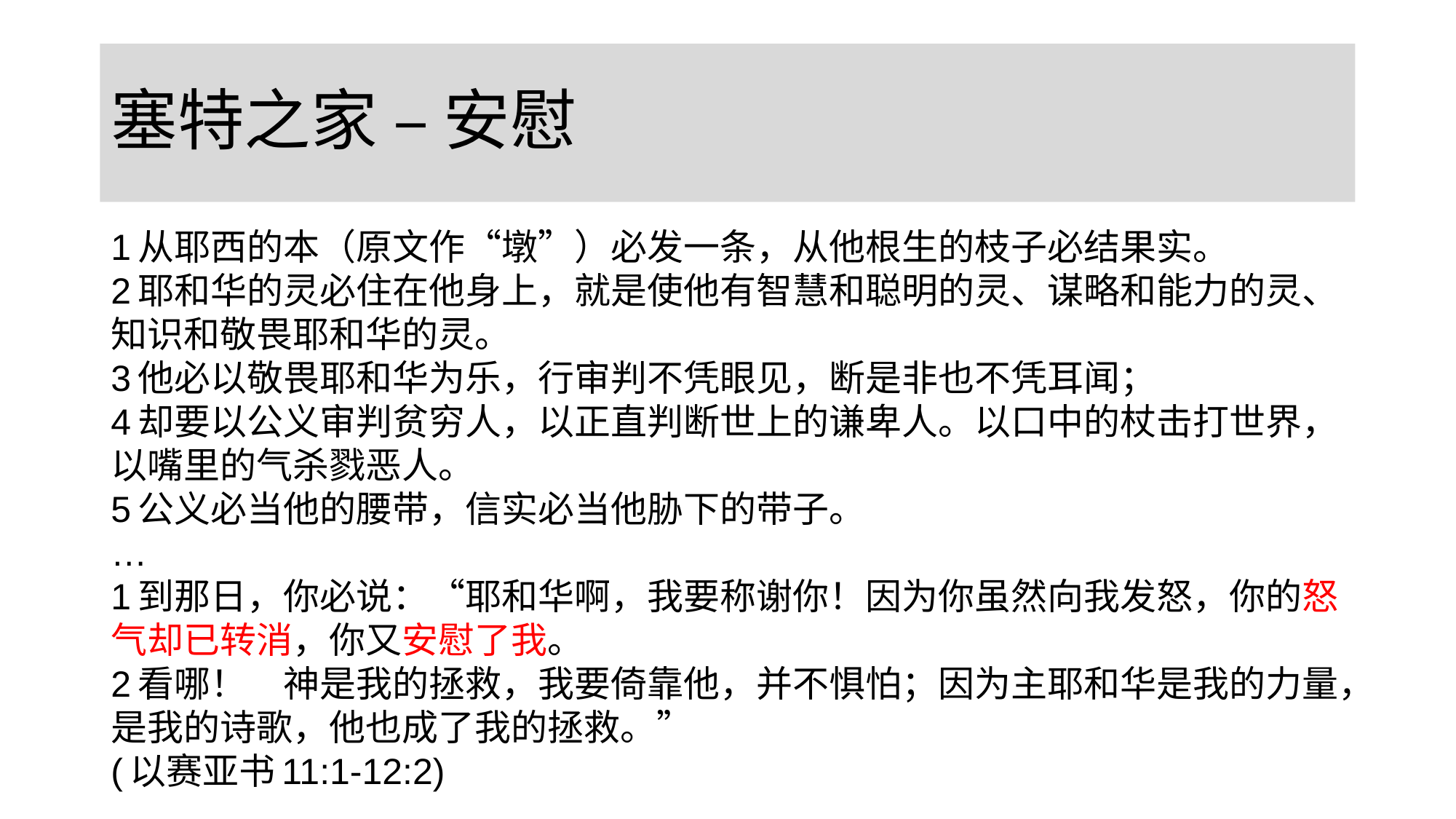

# 塞特之家 – 安慰
1从耶西的本（原文作“墩”）必发一条，从他根生的枝子必结果实。
2耶和华的灵必住在他身上，就是使他有智慧和聪明的灵、谋略和能力的灵、知识和敬畏耶和华的灵。
3他必以敬畏耶和华为乐，行审判不凭眼见，断是非也不凭耳闻；
4却要以公义审判贫穷人，以正直判断世上的谦卑人。以口中的杖击打世界，以嘴里的气杀戮恶人。
5公义必当他的腰带，信实必当他胁下的带子。
…
1到那日，你必说：“耶和华啊，我要称谢你！因为你虽然向我发怒，你的怒气却已转消，你又安慰了我。
2看哪！　神是我的拯救，我要倚靠他，并不惧怕；因为主耶和华是我的力量，是我的诗歌，他也成了我的拯救。”
(以赛亚书11:1-12:2)